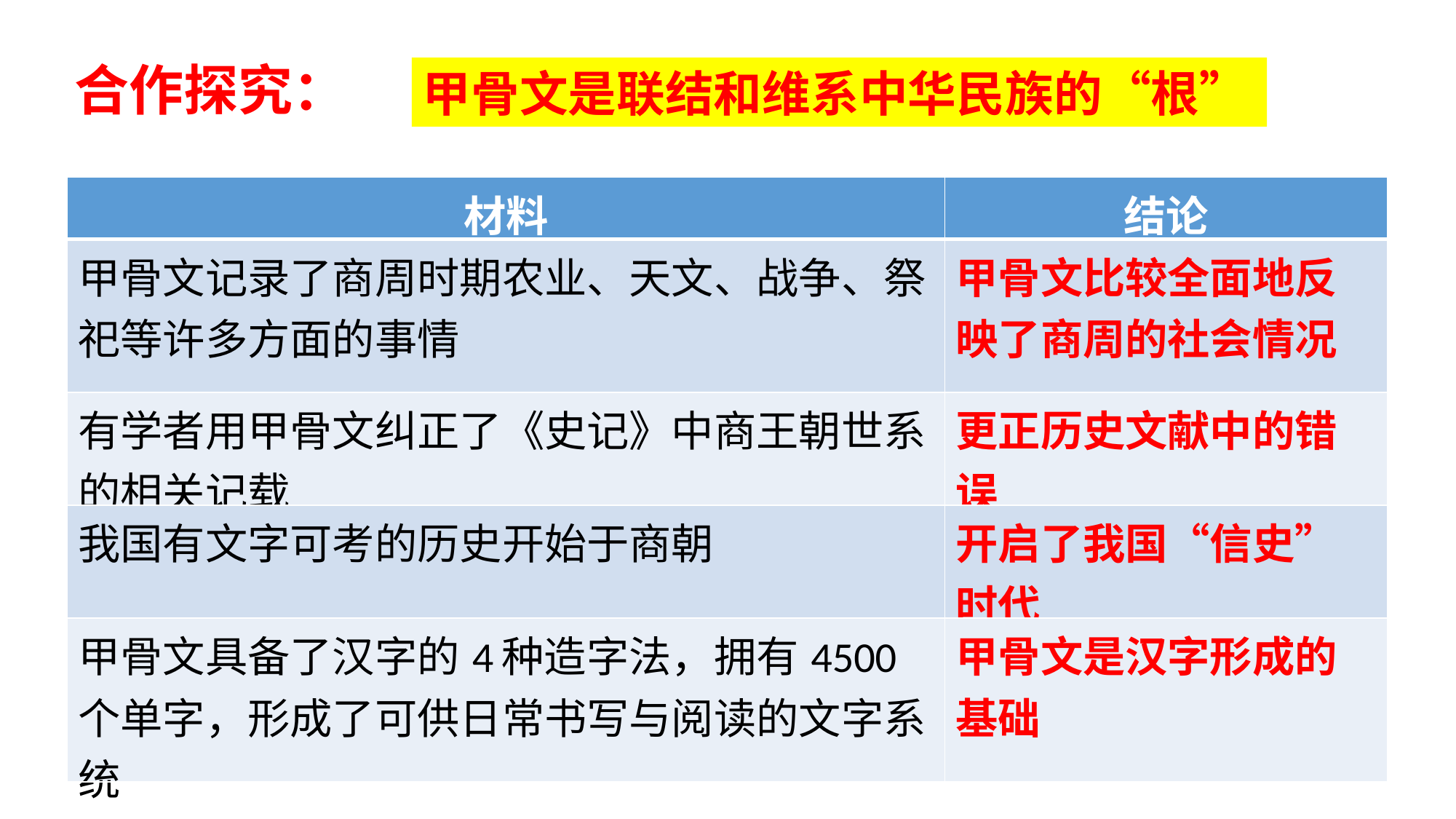

合作探究：
甲骨文是联结和维系中华民族的“根”
| 材料 | 结论 |
| --- | --- |
| 甲骨文记录了商周时期农业、天文、战争、祭祀等许多方面的事情 | 甲骨文比较全面地反映了商周的社会情况 |
| 有学者用甲骨文纠正了《史记》中商王朝世系的相关记载 | 更正历史文献中的错误 |
| 我国有文字可考的历史开始于商朝 | 开启了我国“信史”时代 |
| 甲骨文具备了汉字的4种造字法，拥有4500个单字，形成了可供日常书写与阅读的文字系统 | 甲骨文是汉字形成的基础 |